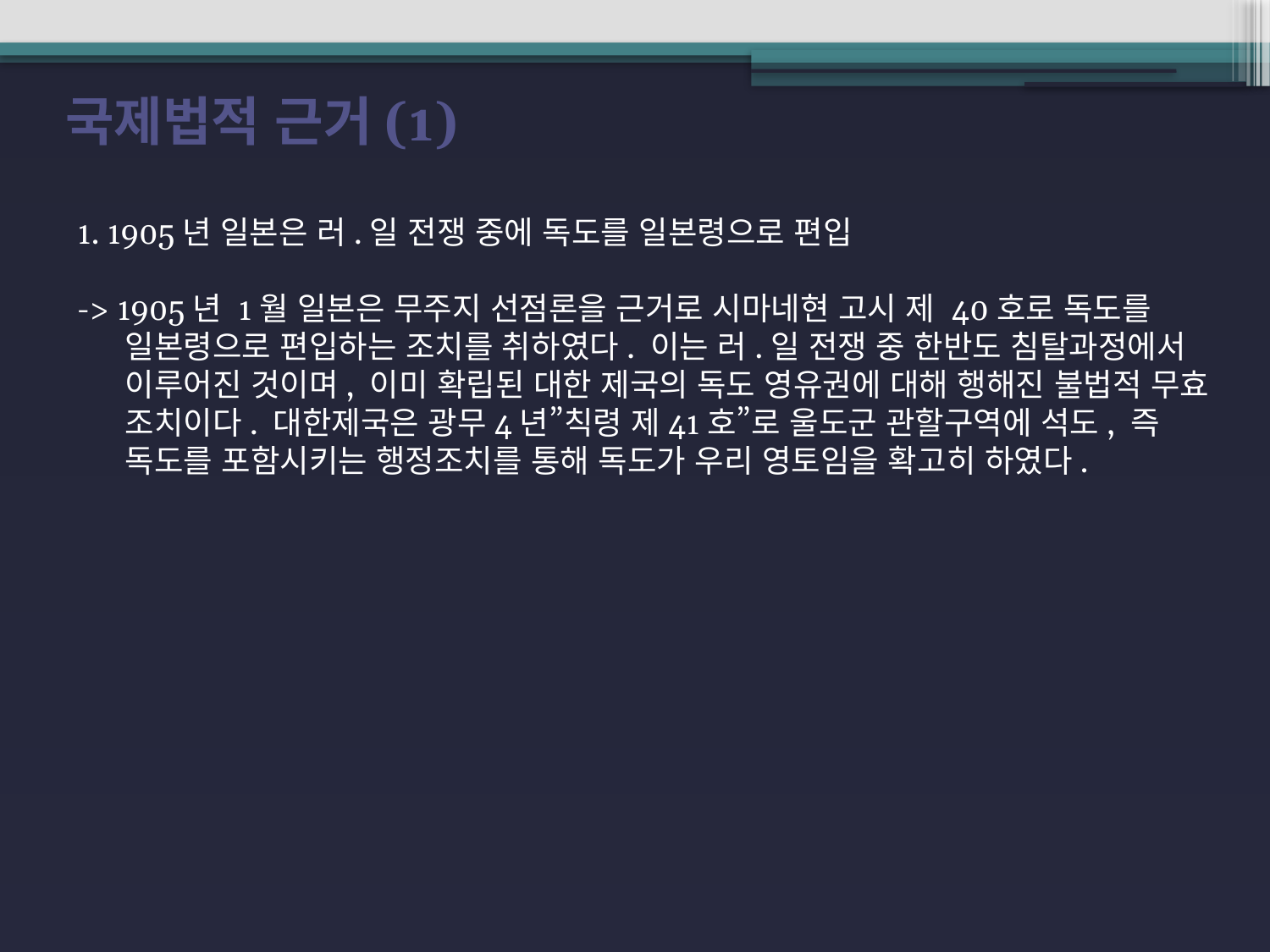

국제법적 근거(1)
1. 1905년 일본은 러.일 전쟁 중에 독도를 일본령으로 편입

-> 1905년 1월 일본은 무주지 선점론을 근거로 시마네현 고시 제 40호로 독도를 일본령으로 편입하는 조치를 취하였다. 이는 러.일 전쟁 중 한반도 침탈과정에서 이루어진 것이며, 이미 확립된 대한 제국의 독도 영유권에 대해 행해진 불법적 무효 조치이다. 대한제국은 광무4년”칙령 제41호”로 울도군 관할구역에 석도, 즉 독도를 포함시키는 행정조치를 통해 독도가 우리 영토임을 확고히 하였다.